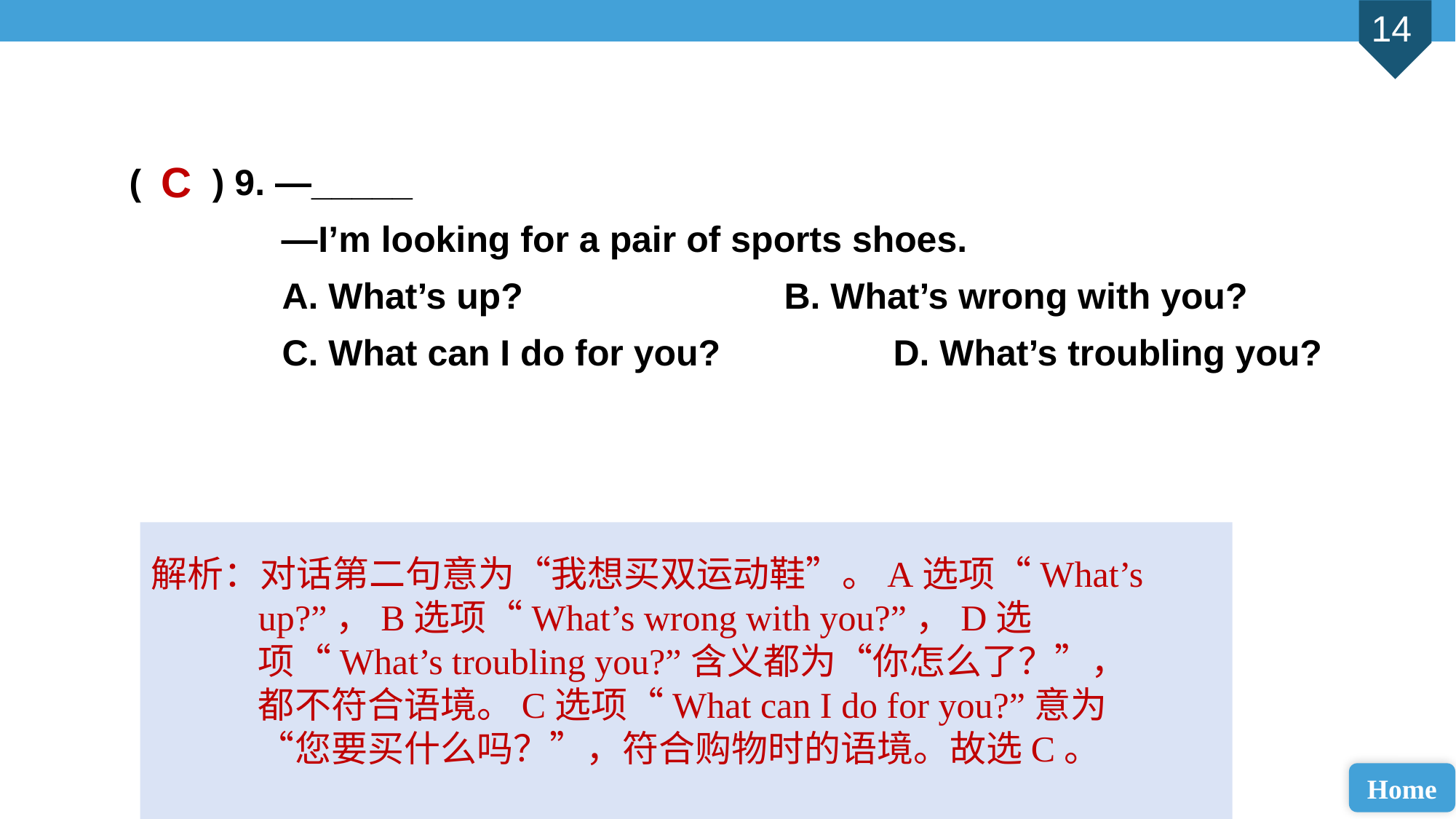

(       ) 9. —_____
               —I’m looking for a pair of sports shoes.
               A. What’s up? 			B. What’s wrong with you?
               C. What can I do for you? 		D. What’s troubling you?
C

解析：对话第二句意为“我想买双运动鞋”。A选项“What’s up?”，B选项“What’s wrong with you?”，D选项“What’s troubling you?”含义都为“你怎么了？”，都不符合语境。C选项“What can I do for you?”意为“您要买什么吗？”，符合购物时的语境。故选C。